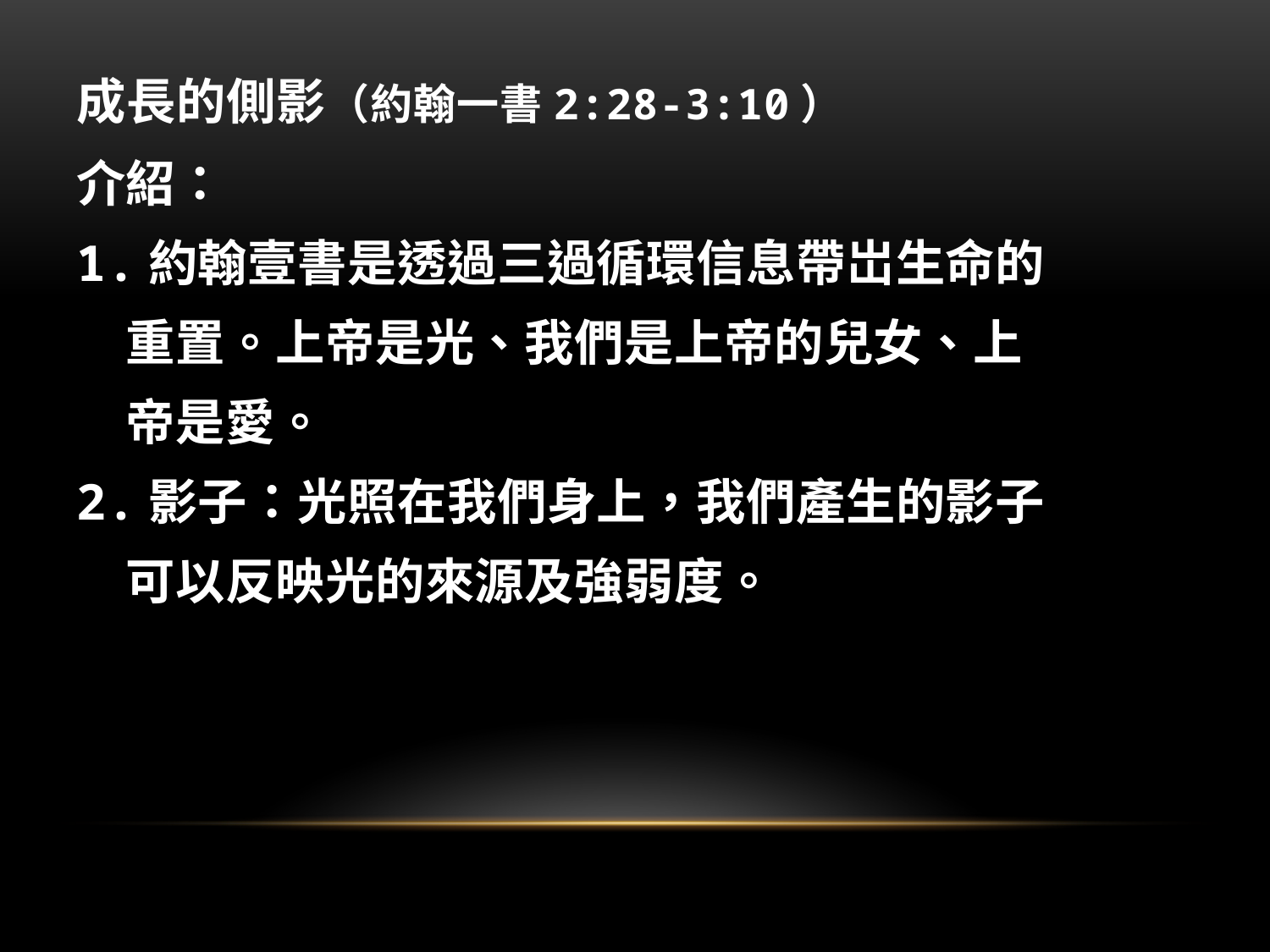

# 成長的側影（約翰一書2:28-3:10）
介紹：
1.約翰壹書是透過三過循環信息帶岀生命的
　重置。上帝是光、我們是上帝的兒女、上
　帝是愛。
2.影子：光照在我們身上，我們產生的影子
　可以反映光的來源及強弱度。